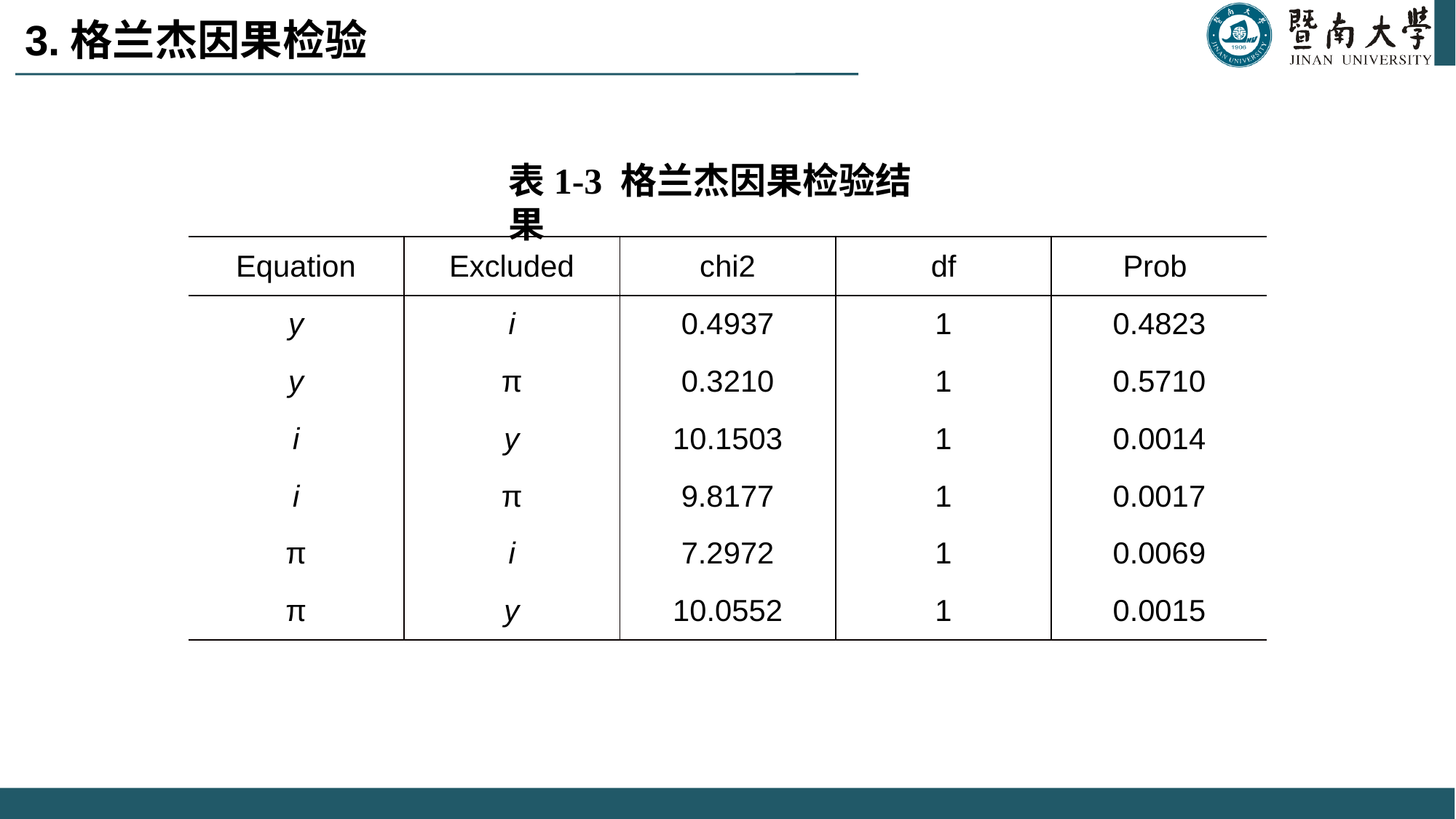

# 3.格兰杰因果检验
表1-3 格兰杰因果检验结果
| Equation | Excluded | chi2 | df | Prob |
| --- | --- | --- | --- | --- |
| y | i | 0.4937 | 1 | 0.4823 |
| y | π | 0.3210 | 1 | 0.5710 |
| i | y | 10.1503 | 1 | 0.0014 |
| i | π | 9.8177 | 1 | 0.0017 |
| π | i | 7.2972 | 1 | 0.0069 |
| π | y | 10.0552 | 1 | 0.0015 |